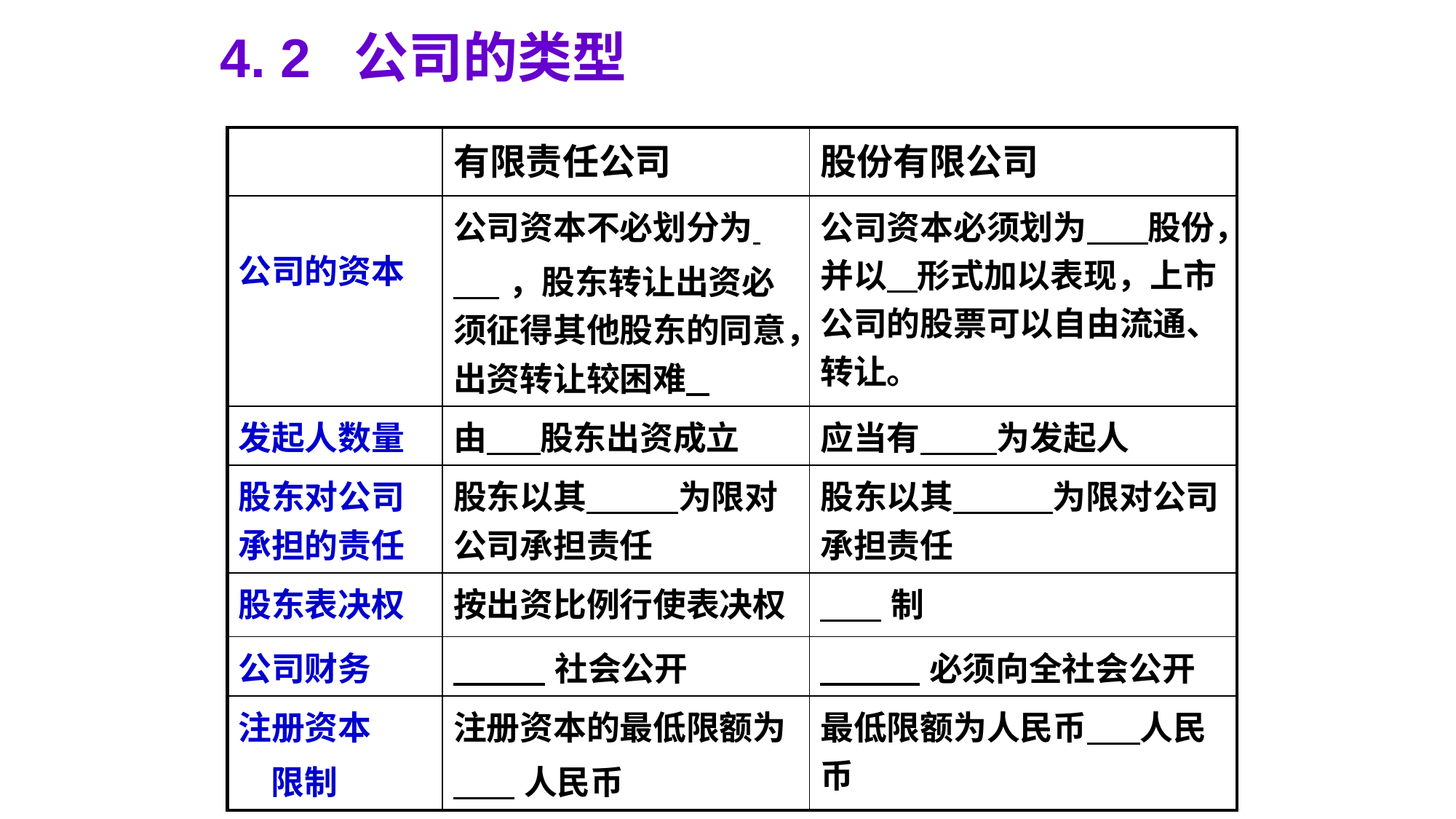

4. 2  公司的类型
|  | 有限责任公司 | 股份有限公司 |
| --- | --- | --- |
| 公司的资本 | 公司资本不必划分为 ，股东转让出资必须征得其他股东的同意，出资转让较困难 | 公司资本必须划为 股份，并以 形式加以表现，上市公司的股票可以自由流通、转让。 |
| 发起人数量 | 由 股东出资成立 | 应当有 为发起人 |
| 股东对公司承担的责任 | 股东以其 为限对公司承担责任 | 股东以其 为限对公司承担责任 |
| 股东表决权 | 按出资比例行使表决权 | 制 |
| 公司财务 | 社会公开 | 必须向全社会公开 |
| 注册资本 限制 | 注册资本的最低限额为 人民币 | 最低限额为人民币 人民币 |